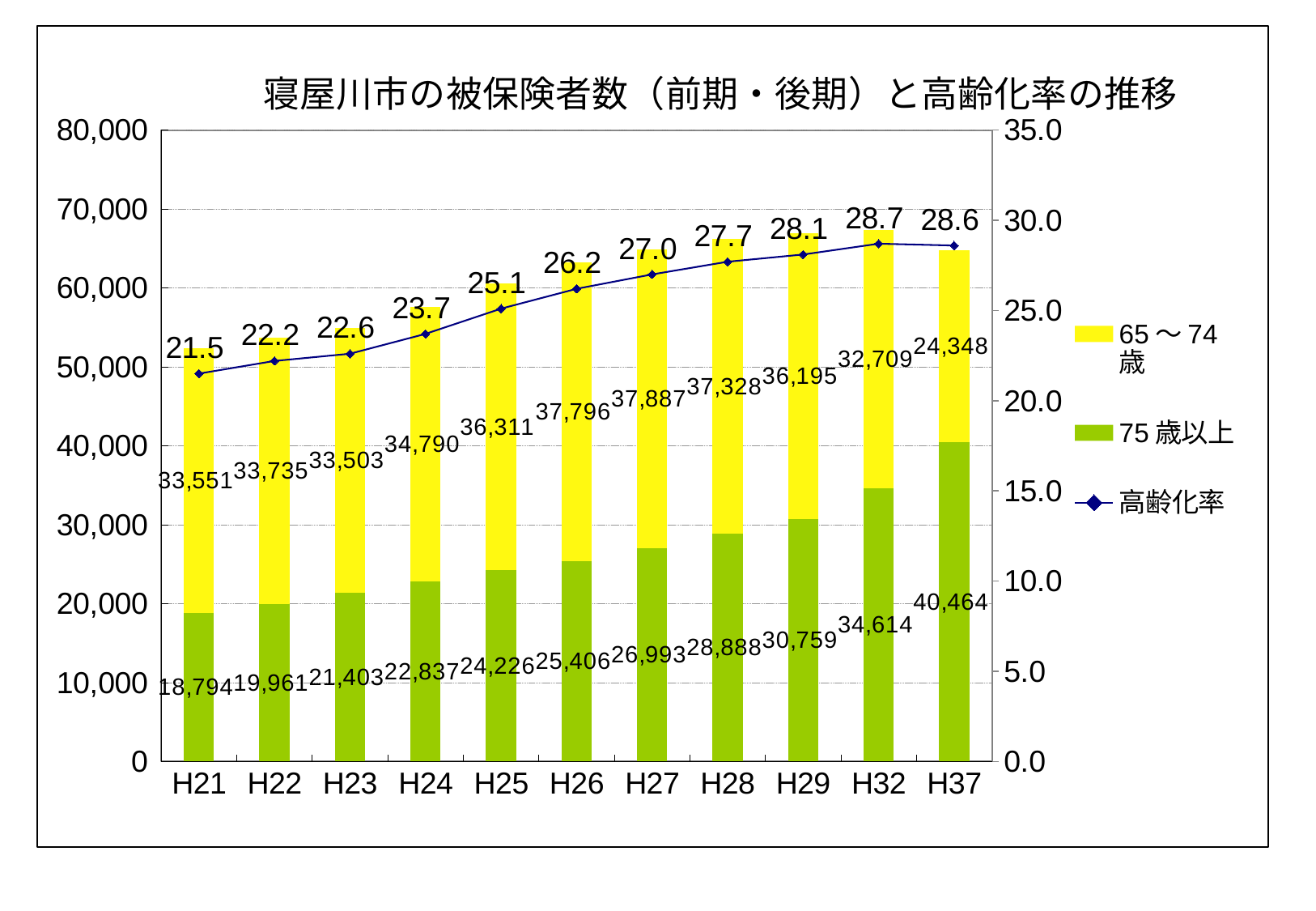

### Chart: 寝屋川市の被保険者数（前期・後期）と高齢化率の推移

| Category |  |  |  |
|---|---|---|---|
| H21 | 18794.0 | 33551.0 | 21.5 |
| H22 | 19961.0 | 33735.0 | 22.2 |
| H23 | 21403.0 | 33503.0 | 22.6 |
| H24 | 22837.0 | 34790.0 | 23.7 |
| H25 | 24226.0 | 36311.0 | 25.1 |
| H26 | 25406.0 | 37796.0 | 26.2 |
| H27 | 26993.0 | 37887.0 | 27.0 |
| H28 | 28888.0 | 37328.0 | 27.7 |
| H29 | 30759.0 | 36195.0 | 28.1 |
| H32 | 34614.0 | 32709.0 | 28.7 |
| H37 | 40464.0 | 24348.0 | 28.6 |